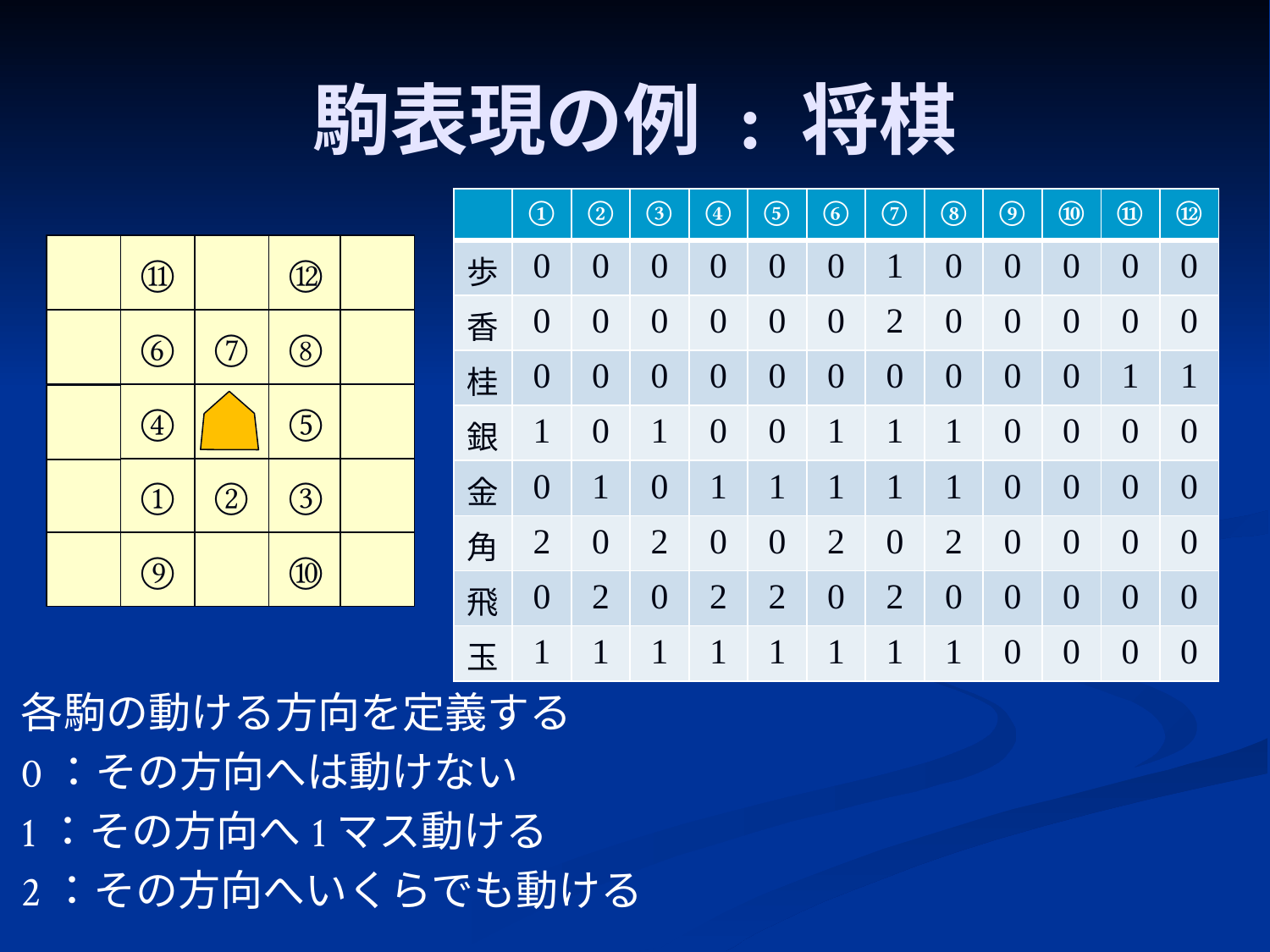

# 駒表現の例 : 将棋
|  | ① | ② | ③ | ④ | ⑤ | ⑥ | ⑦ | ⑧ | ⑨ | ⑩ | ⑪ | ⑫ |
| --- | --- | --- | --- | --- | --- | --- | --- | --- | --- | --- | --- | --- |
| 歩 | 0 | 0 | 0 | 0 | 0 | 0 | 1 | 0 | 0 | 0 | 0 | 0 |
| 香 | 0 | 0 | 0 | 0 | 0 | 0 | 2 | 0 | 0 | 0 | 0 | 0 |
| 桂 | 0 | 0 | 0 | 0 | 0 | 0 | 0 | 0 | 0 | 0 | 1 | 1 |
| 銀 | 1 | 0 | 1 | 0 | 0 | 1 | 1 | 1 | 0 | 0 | 0 | 0 |
| 金 | 0 | 1 | 0 | 1 | 1 | 1 | 1 | 1 | 0 | 0 | 0 | 0 |
| 角 | 2 | 0 | 2 | 0 | 0 | 2 | 0 | 2 | 0 | 0 | 0 | 0 |
| 飛 | 0 | 2 | 0 | 2 | 2 | 0 | 2 | 0 | 0 | 0 | 0 | 0 |
| 玉 | 1 | 1 | 1 | 1 | 1 | 1 | 1 | 1 | 0 | 0 | 0 | 0 |

⑪

⑫

⑥
⑦
⑧

④

⑤

①
②
③

⑨

⑩

各駒の動ける方向を定義する
0：その方向へは動けない
1：その方向へ1マス動ける
2：その方向へいくらでも動ける